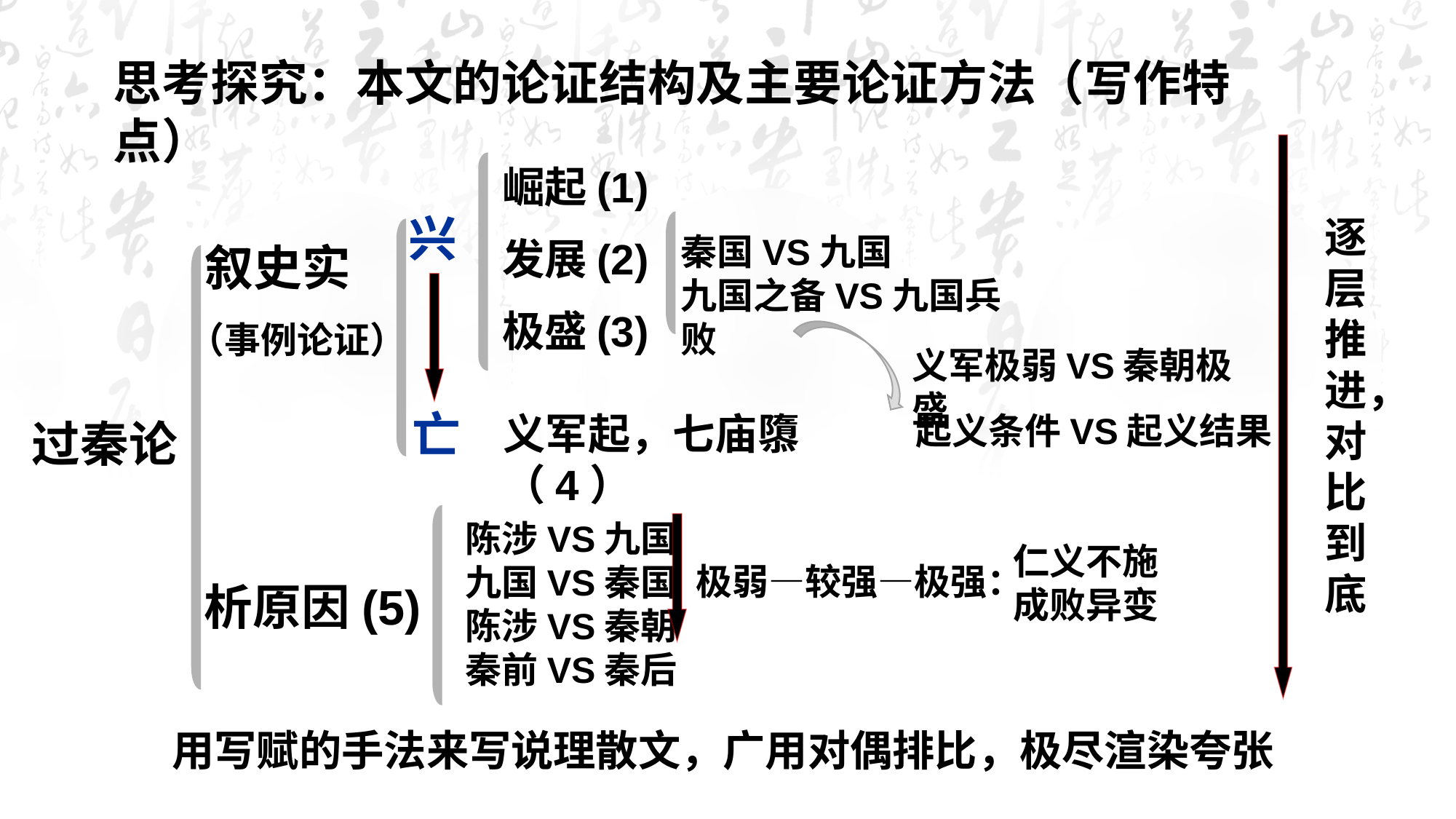

思考探究：本文的论证结构及主要论证方法（写作特点）

崛起(1)
发展(2)
极盛(3)
兴
逐层推进，对比到底

秦国VS九国
九国之备VS九国兵败
叙史实

（事例论证）
义军极弱VS秦朝极盛

亡
义军起，七庙隳（4）
起义条件VS起义结果
 过秦论

陈涉VS九国
九国VS秦国
陈涉VS秦朝
秦前VS秦后

仁义不施
成败异变
极弱—较强—极强：
析原因(5)
用写赋的手法来写说理散文，广用对偶排比，极尽渲染夸张